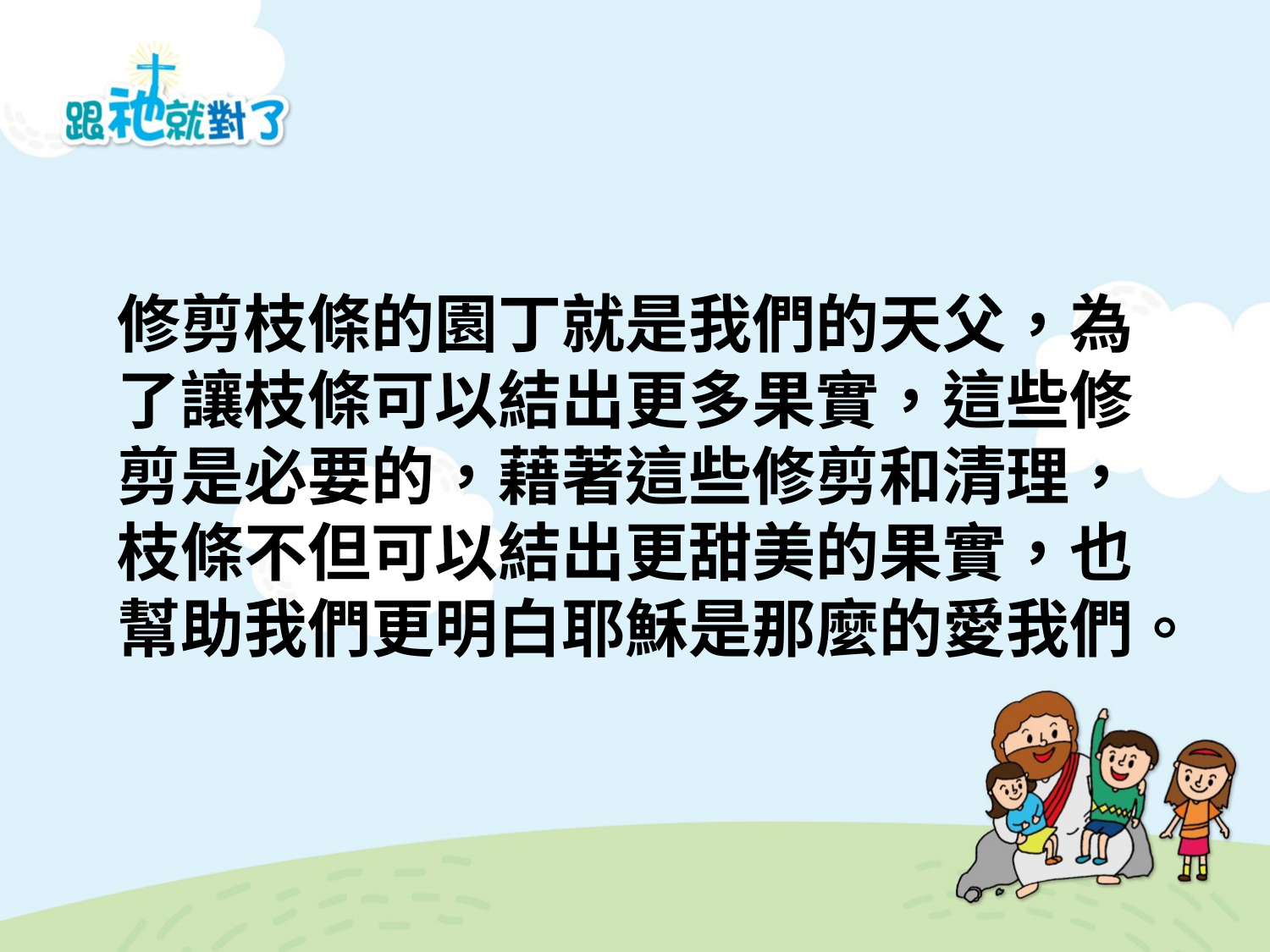

修剪枝條的園丁就是我們的天父，為了讓枝條可以結出更多果實，這些修剪是必要的，藉著這些修剪和清理，枝條不但可以結出更甜美的果實，也幫助我們更明白耶穌是那麼的愛我們。